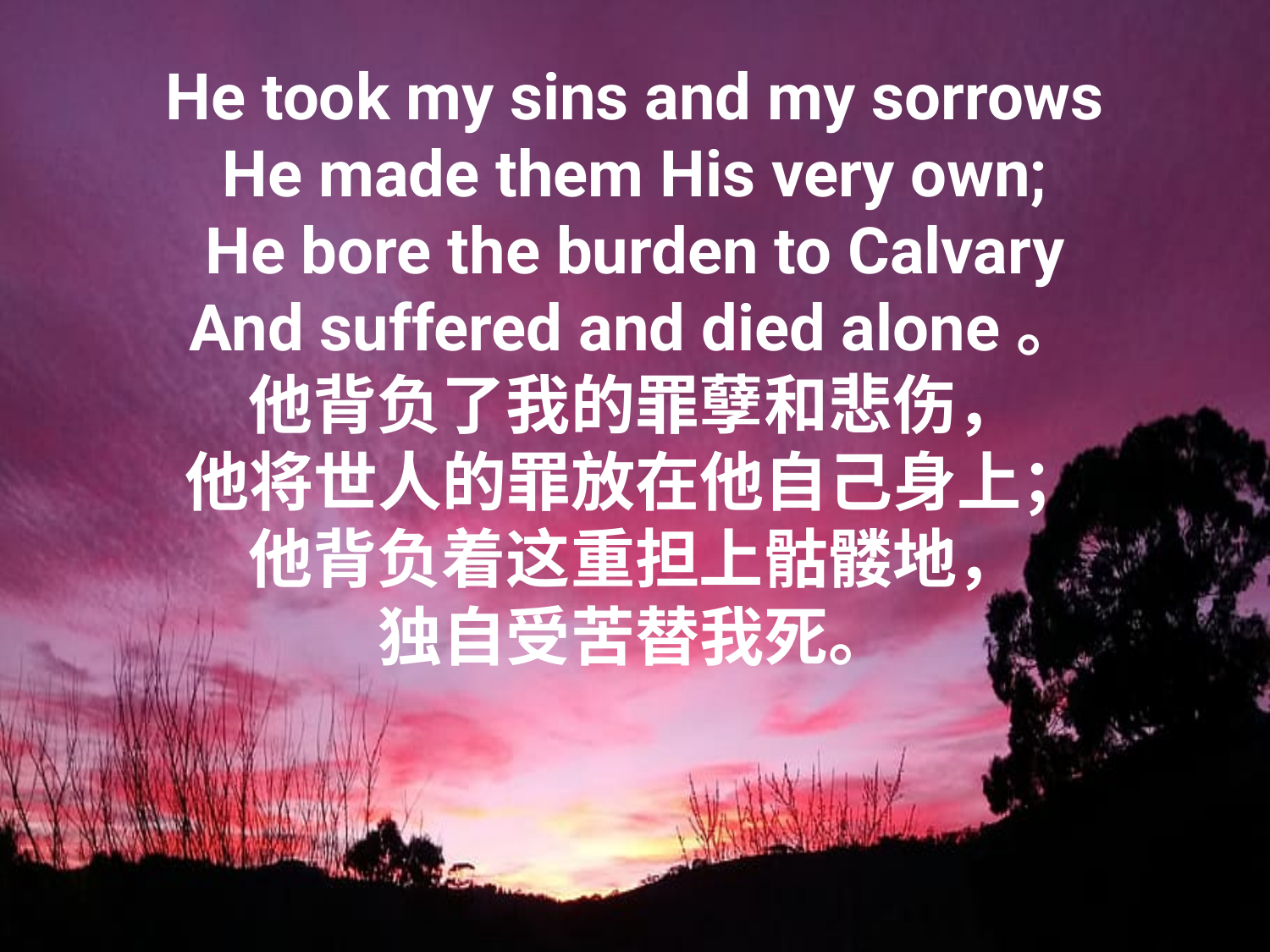

He took my sins and my sorrows
He made them His very own;
He bore the burden to Calvary
And suffered and died alone。
他背负了我的罪孽和悲伤，
他将世人的罪放在他自己身上；
他背负着这重担上骷髅地，
独自受苦替我死。